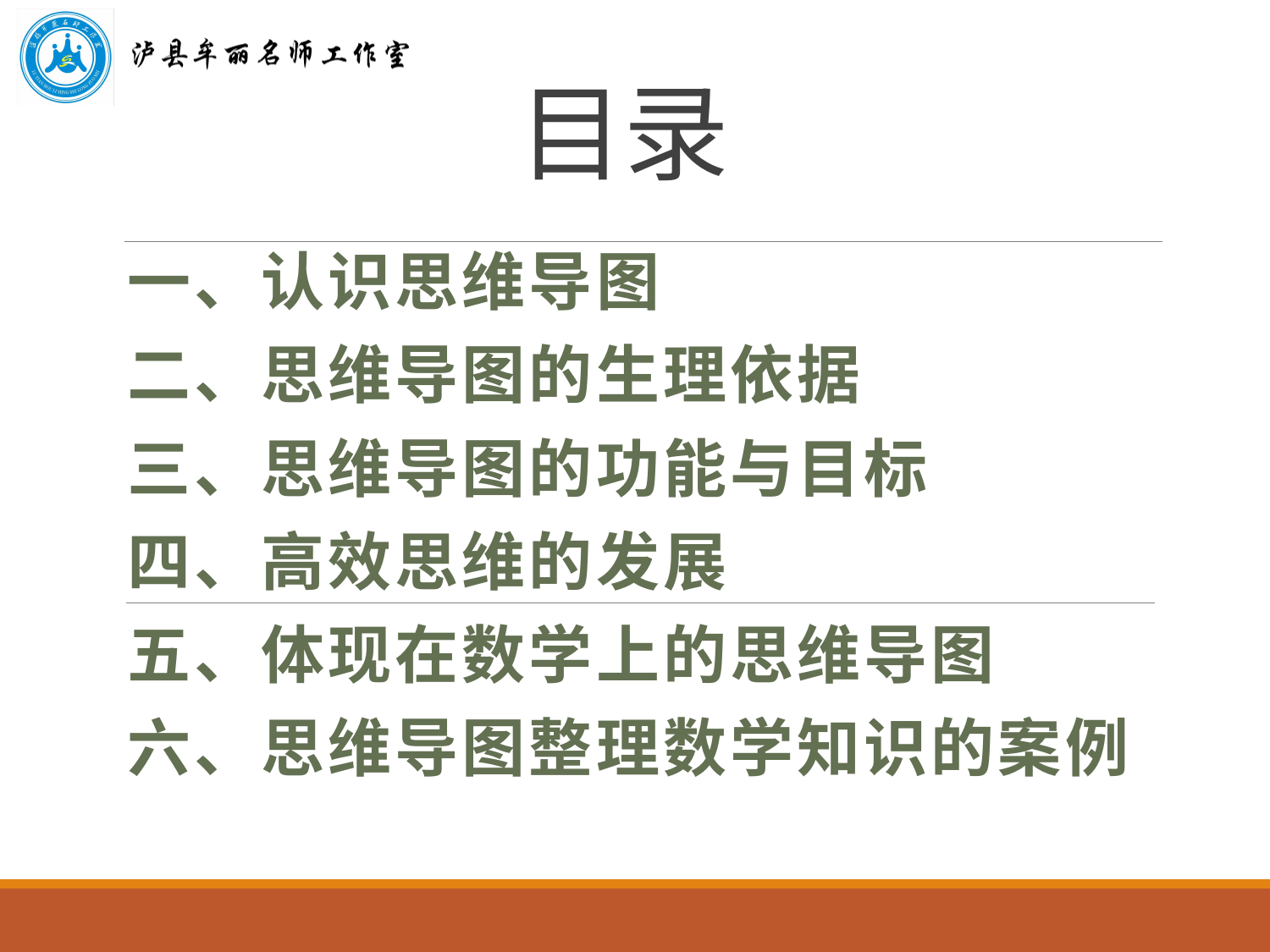

# 目录
一、认识思维导图
二、思维导图的生理依据
三、思维导图的功能与目标
四、高效思维的发展
五、体现在数学上的思维导图
六、思维导图整理数学知识的案例